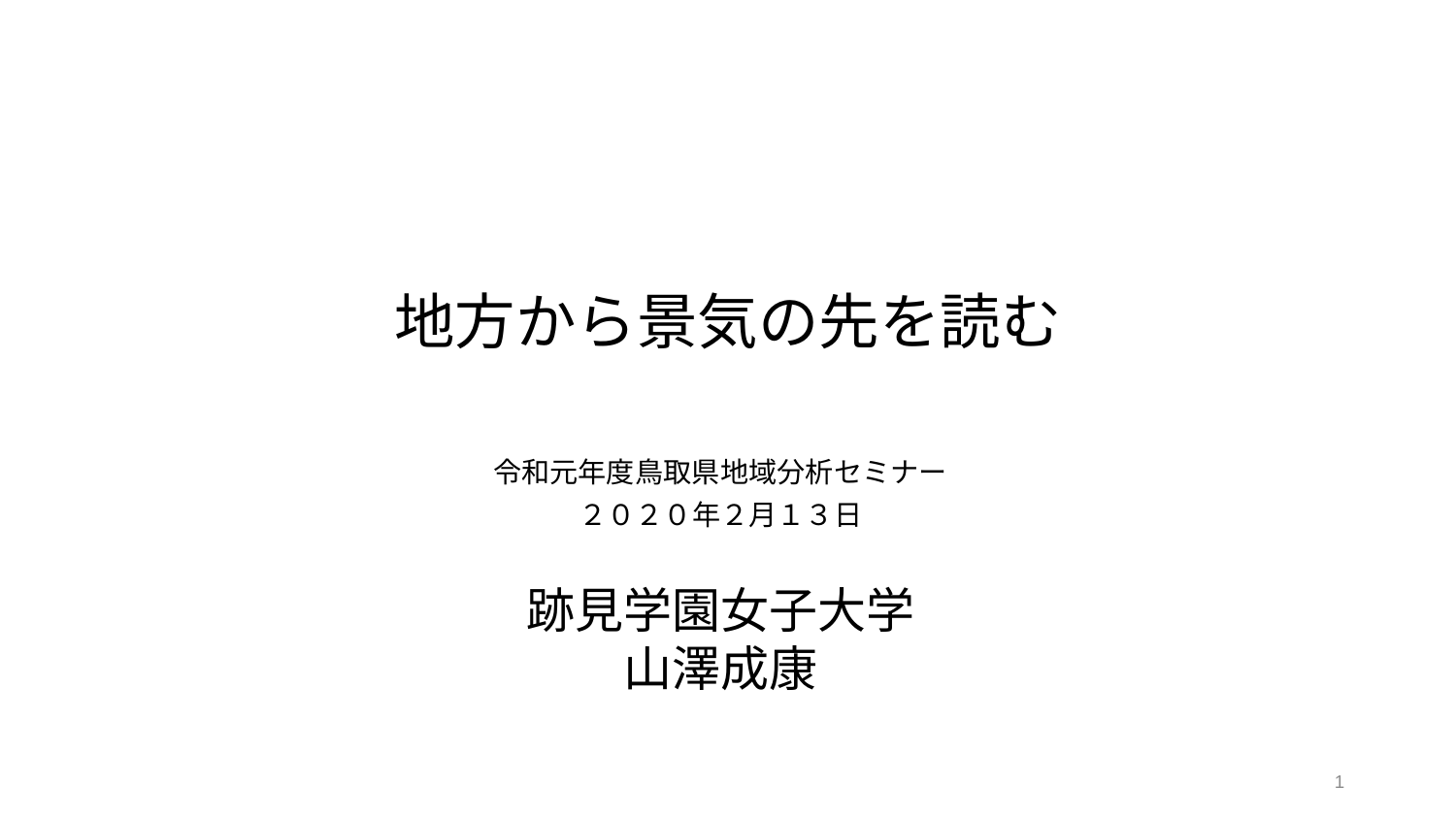

# 地方から景気の先を読む
令和元年度鳥取県地域分析セミナー
２０２０年２月１３日
跡見学園女子大学
山澤成康
1